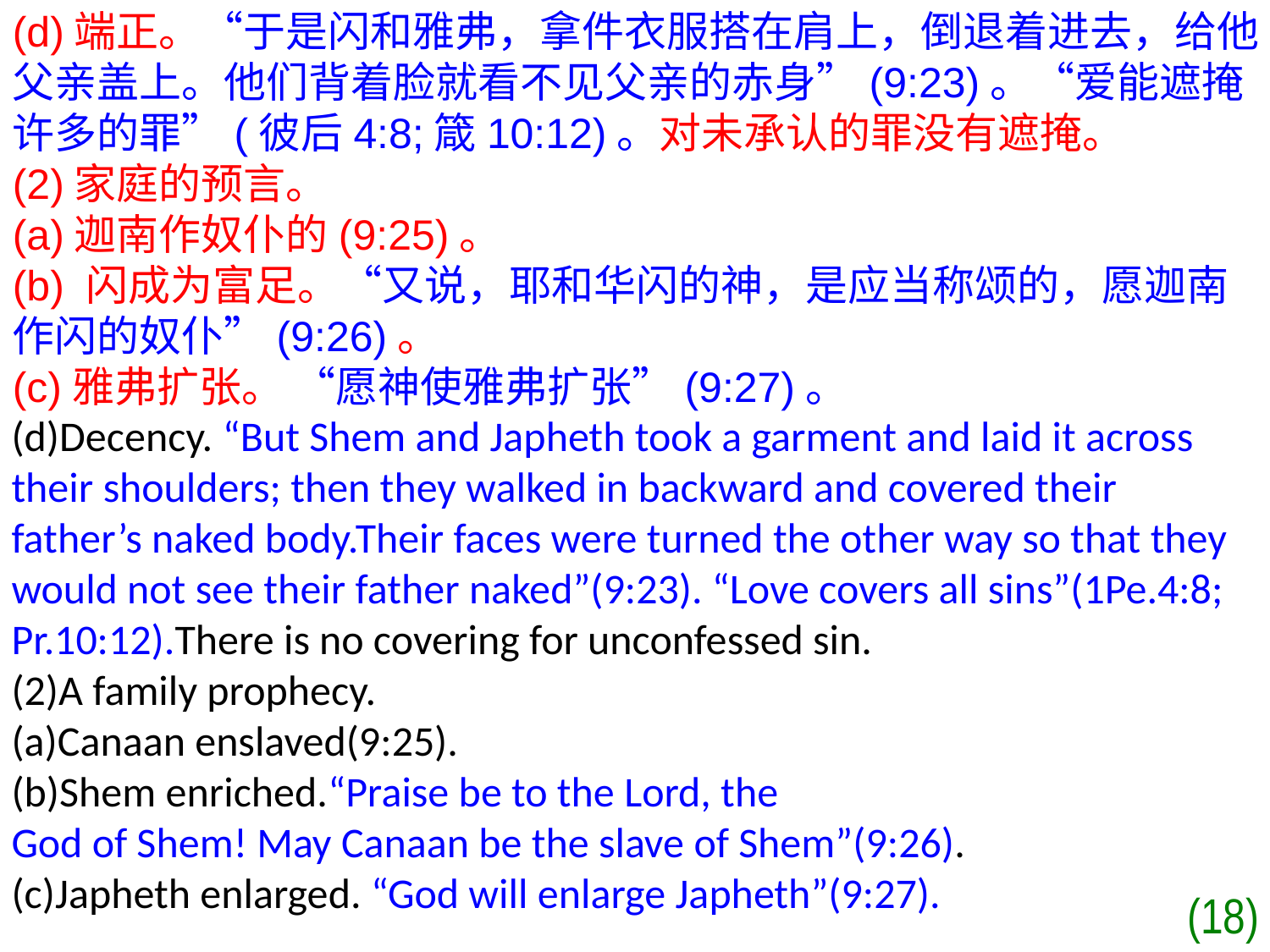

(d)端正。“于是闪和雅弗，拿件衣服搭在肩上，倒退着进去，给他父亲盖上。他们背着脸就看不见父亲的赤身”(9:23)。“爱能遮掩许多的罪”(彼后4:8;箴10:12)。对未承认的罪没有遮掩。
(2)家庭的预言。
(a)迦南作奴仆的(9:25)。
(b) 闪成为富足。“又说，耶和华闪的神，是应当称颂的，愿迦南作闪的奴仆”(9:26)。
(c)雅弗扩张。 “愿神使雅弗扩张”(9:27)。
(d)Decency. “But Shem and Japheth took a garment and laid it across their shoulders; then they walked in backward and covered their father’s naked body.Their faces were turned the other way so that they would not see their father naked”(9:23). “Love covers all sins”(1Pe.4:8; Pr.10:12).There is no covering for unconfessed sin.
(2)A family prophecy.
(a)Canaan enslaved(9:25).
(b)Shem enriched.“Praise be to the Lord, the
God of Shem! May Canaan be the slave of Shem”(9:26).
(c)Japheth enlarged. “God will enlarge Japheth”(9:27).
(18)